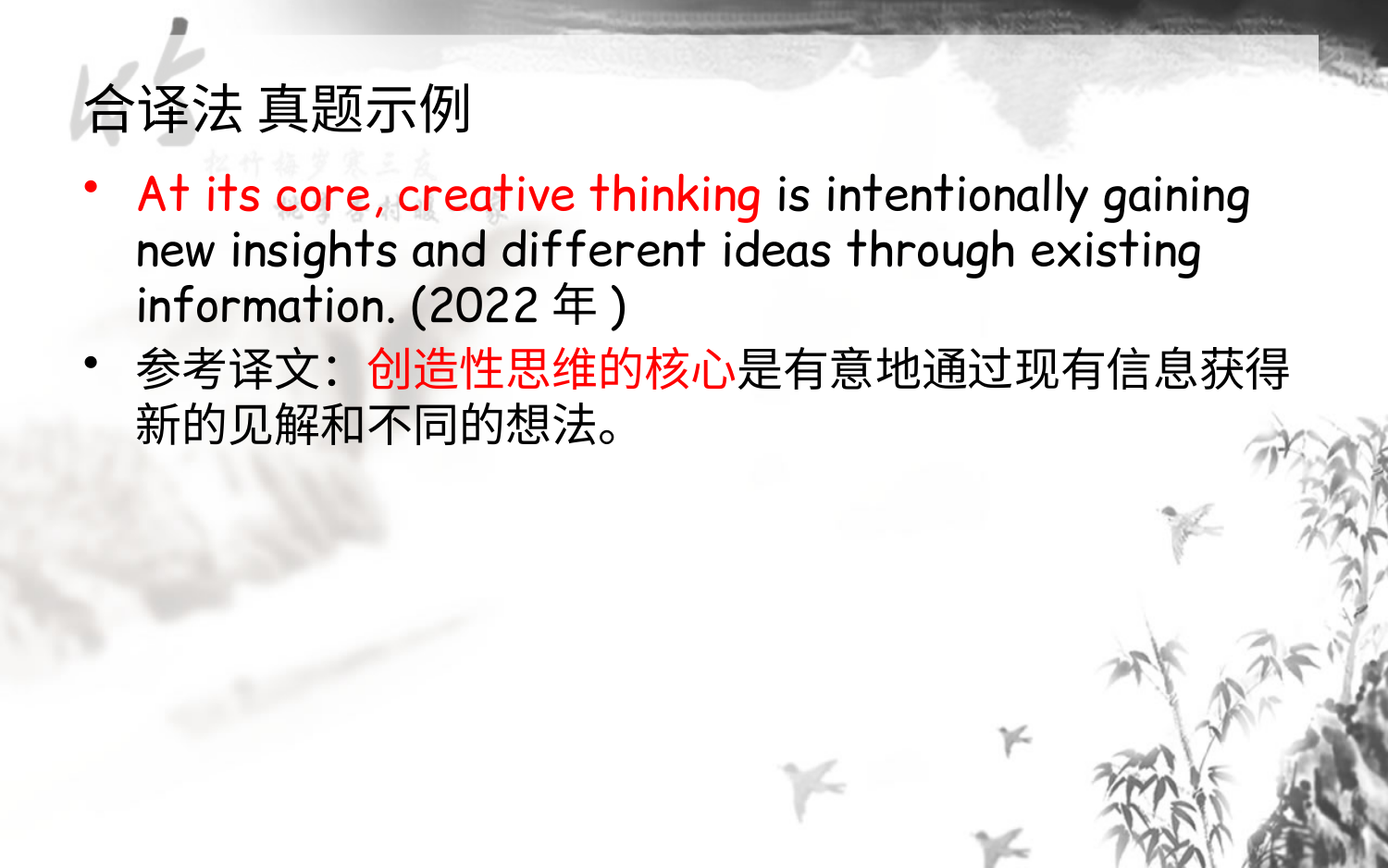

# 合译法 真题示例
At its core, creative thinking is intentionally gaining new insights and different ideas through existing information. (2022年)
参考译文：创造性思维的核心是有意地通过现有信息获得新的见解和不同的想法。